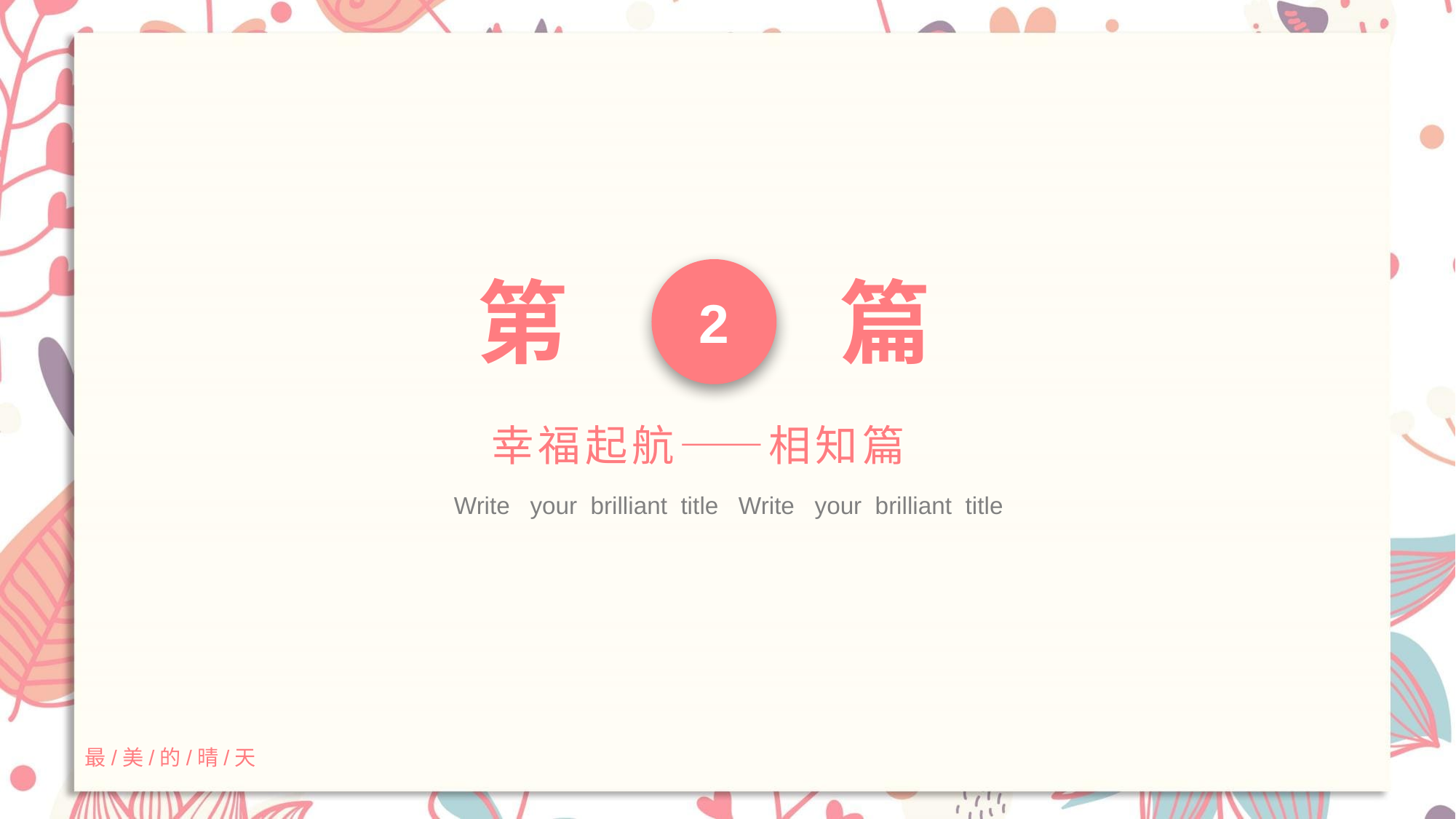

篇
第
2
幸福起航——相知篇
Write   your  brilliant  title   Write   your  brilliant  title

最/美/的/晴/天